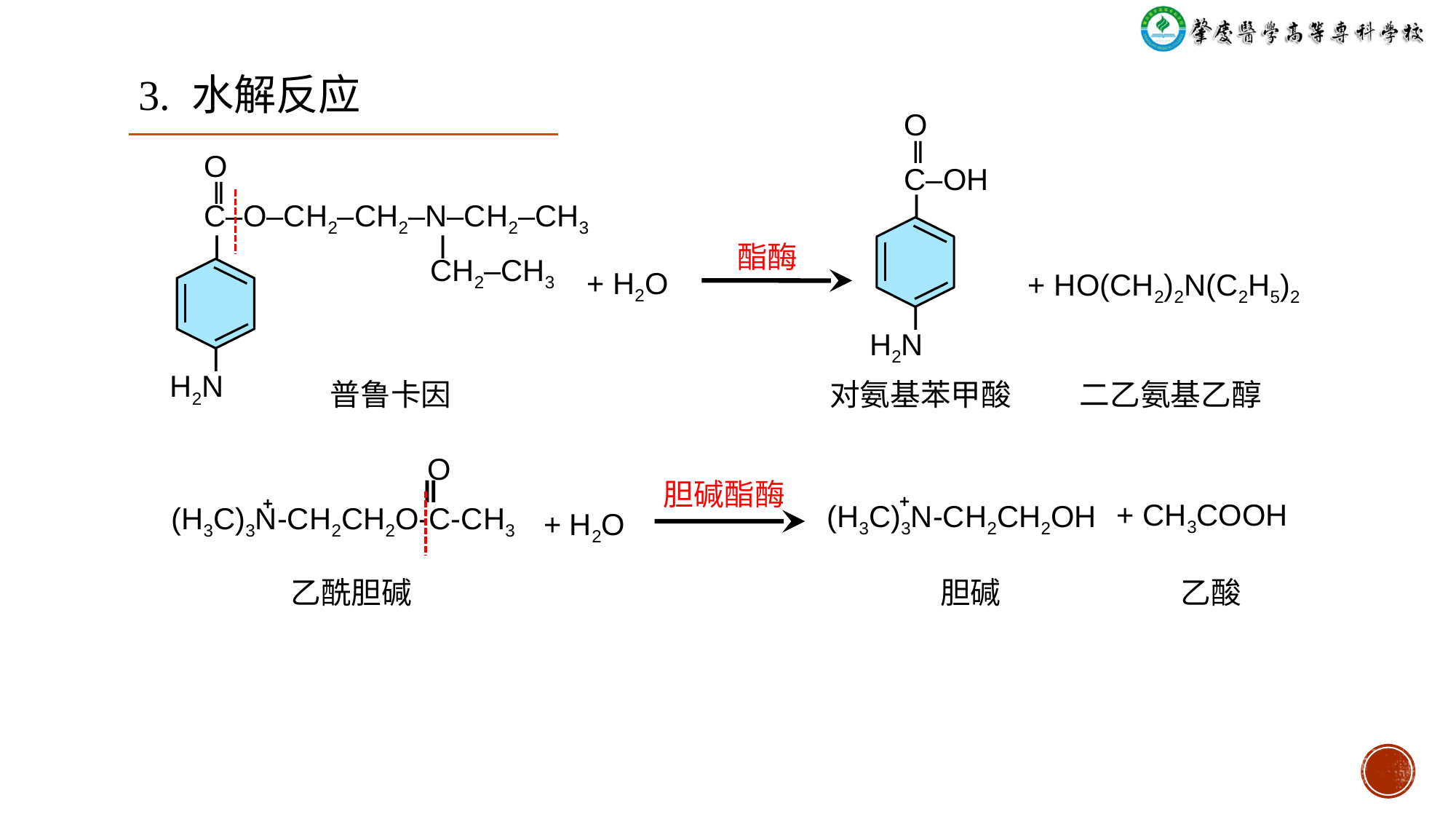

3. 水解反应
O
 ‖
C‒OH
 ⅼ
O
 ‖
C‒O‒CH2‒CH2‒N‒CH2‒CH3
 ⅼ                          ⅼ
                           CH2‒CH3

酯酶
+ H2O

+ HO(CH2)2N(C2H5)2

     ⅼ
H2N
     ⅼ
H2N
普鲁卡因
对氨基苯甲酸
二乙氨基乙醇
                       O
             +                   ‖
(H3C)3N-CH2CH2O-C-CH3
胆碱酯酶
                  +
(H3C)3N-CH2CH2OH
+ H2O
+ CH3COOH

乙酰胆碱
胆碱
乙酸